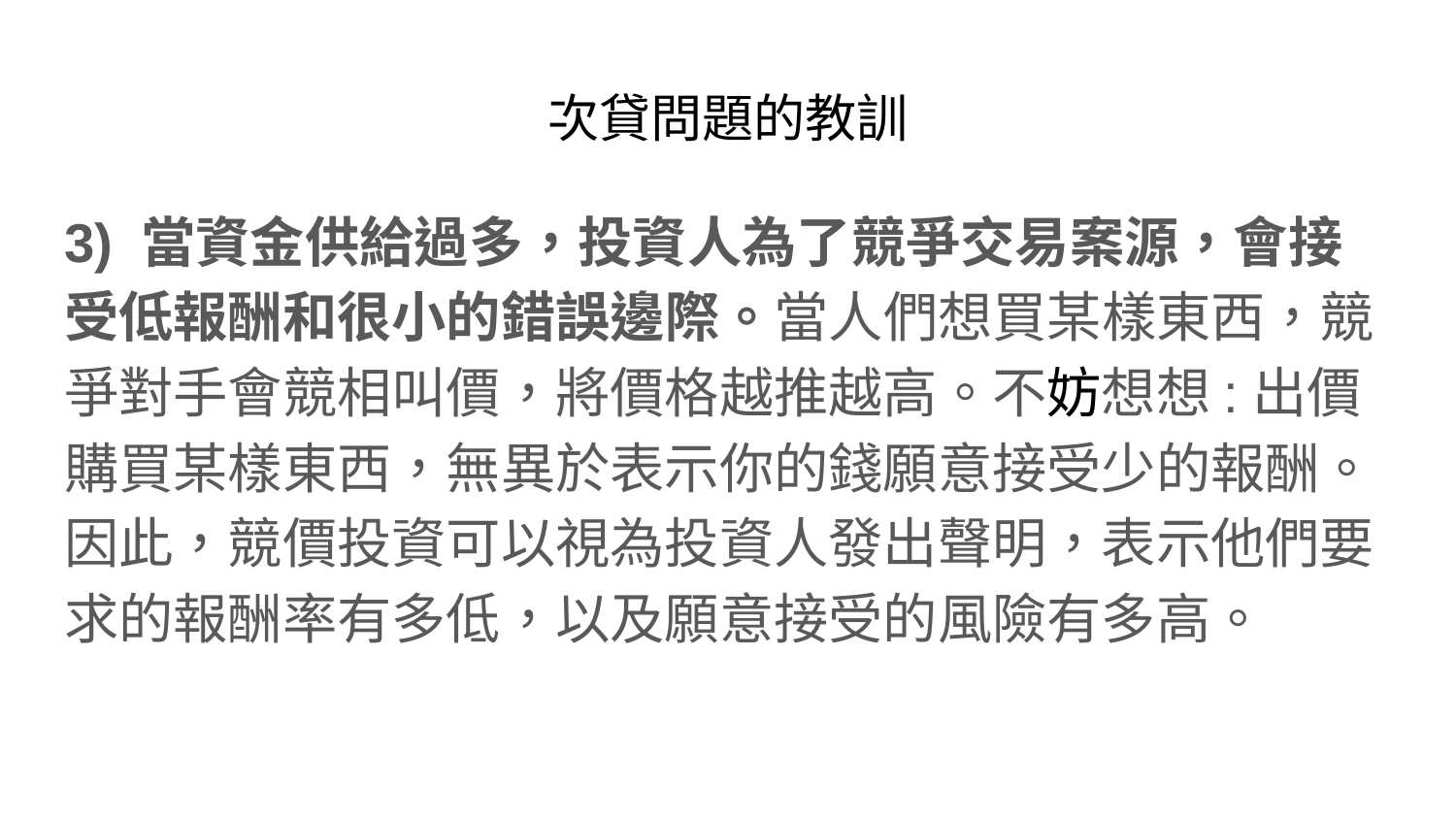

# 次貸問題的教訓
3) 當資金供給過多，投資人為了競爭交易案源，會接受低報酬和很小的錯誤邊際。當人們想買某樣東西，競爭對手會競相叫價，將價格越推越高。不妨想想:出價購買某樣東西，無異於表示你的錢願意接受少的報酬。因此，競價投資可以視為投資人發出聲明，表示他們要求的報酬率有多低，以及願意接受的風險有多高。